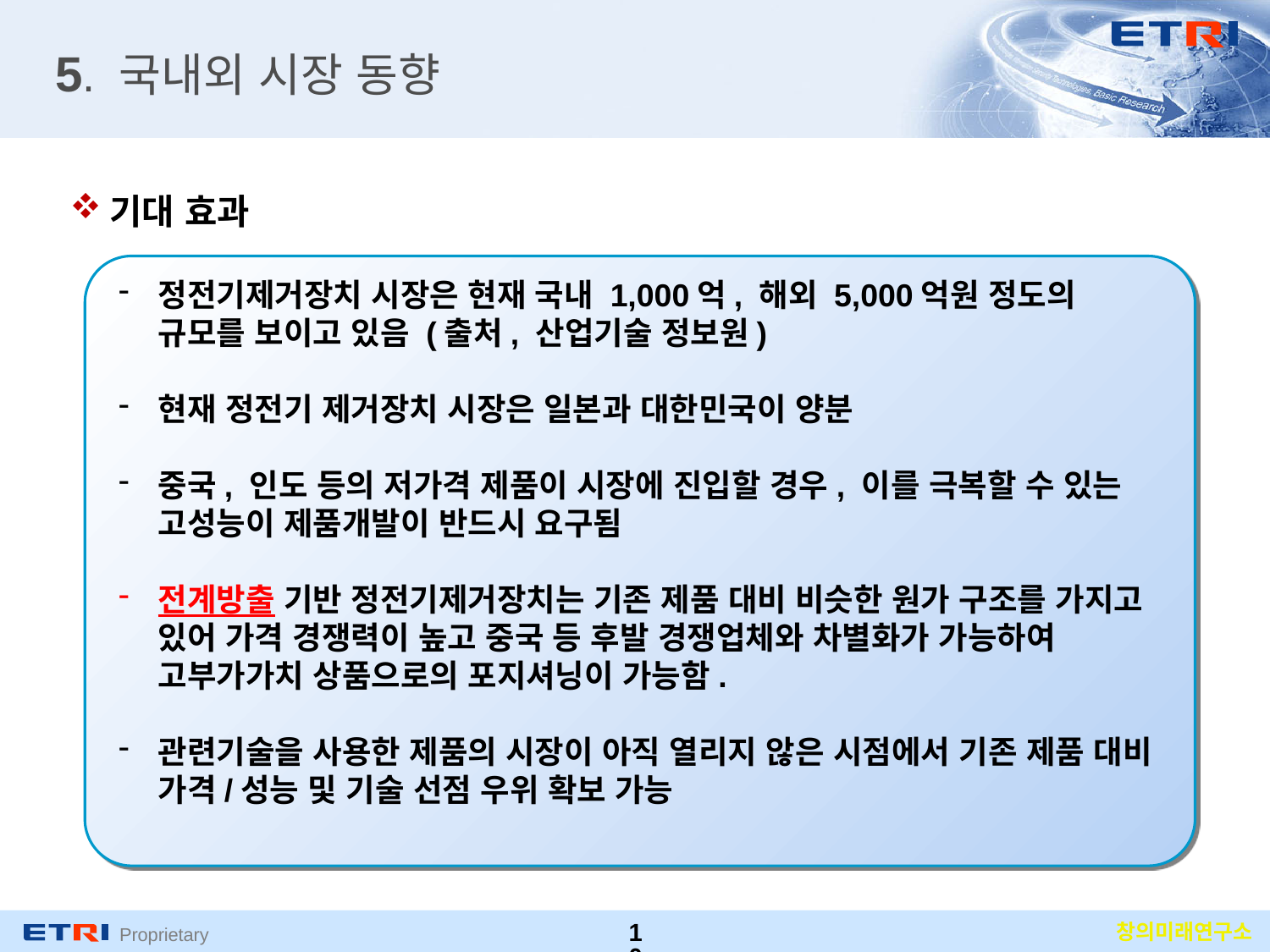

# 5. 국내외 시장 동향
기대 효과

정전기제거장치 시장은 현재 국내 1,000억, 해외 5,000억원 정도의 규모를 보이고 있음 (출처, 산업기술 정보원)

현재 정전기 제거장치 시장은 일본과 대한민국이 양분

중국, 인도 등의 저가격 제품이 시장에 진입할 경우, 이를 극복할 수 있는 고성능이 제품개발이 반드시 요구됨

전계방출 기반 정전기제거장치는 기존 제품 대비 비슷한 원가 구조를 가지고 있어 가격 경쟁력이 높고 중국 등 후발 경쟁업체와 차별화가 가능하여 고부가가치 상품으로의 포지셔닝이 가능함.

관련기술을 사용한 제품의 시장이 아직 열리지 않은 시점에서 기존 제품 대비 가격/성능 및 기술 선점 우위 확보 가능

10
창의미래연구소